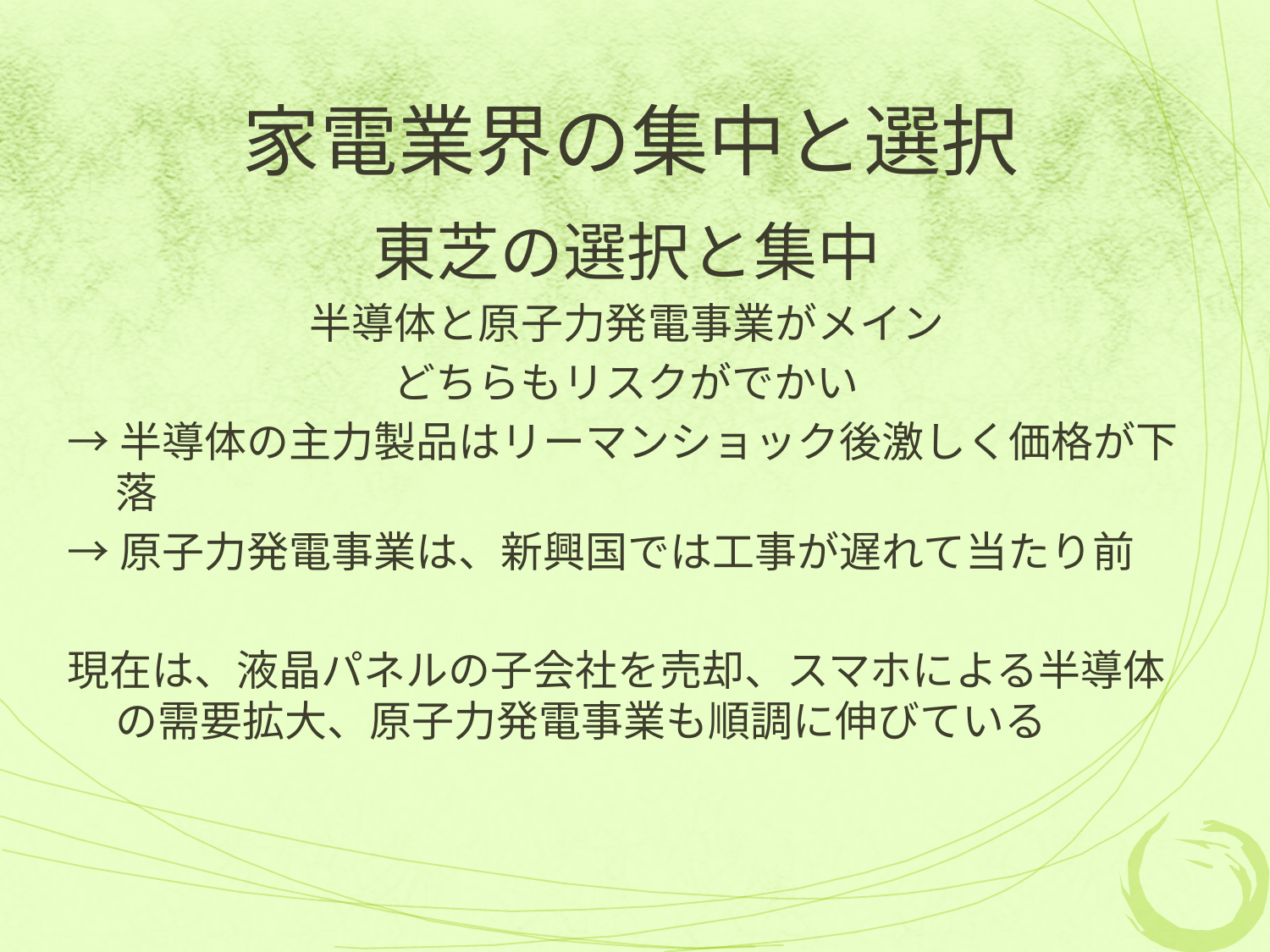

# 家電業界の集中と選択
東芝の選択と集中
半導体と原子力発電事業がメイン
どちらもリスクがでかい
→半導体の主力製品はリーマンショック後激しく価格が下落
→原子力発電事業は、新興国では工事が遅れて当たり前

現在は、液晶パネルの子会社を売却、スマホによる半導体の需要拡大、原子力発電事業も順調に伸びている